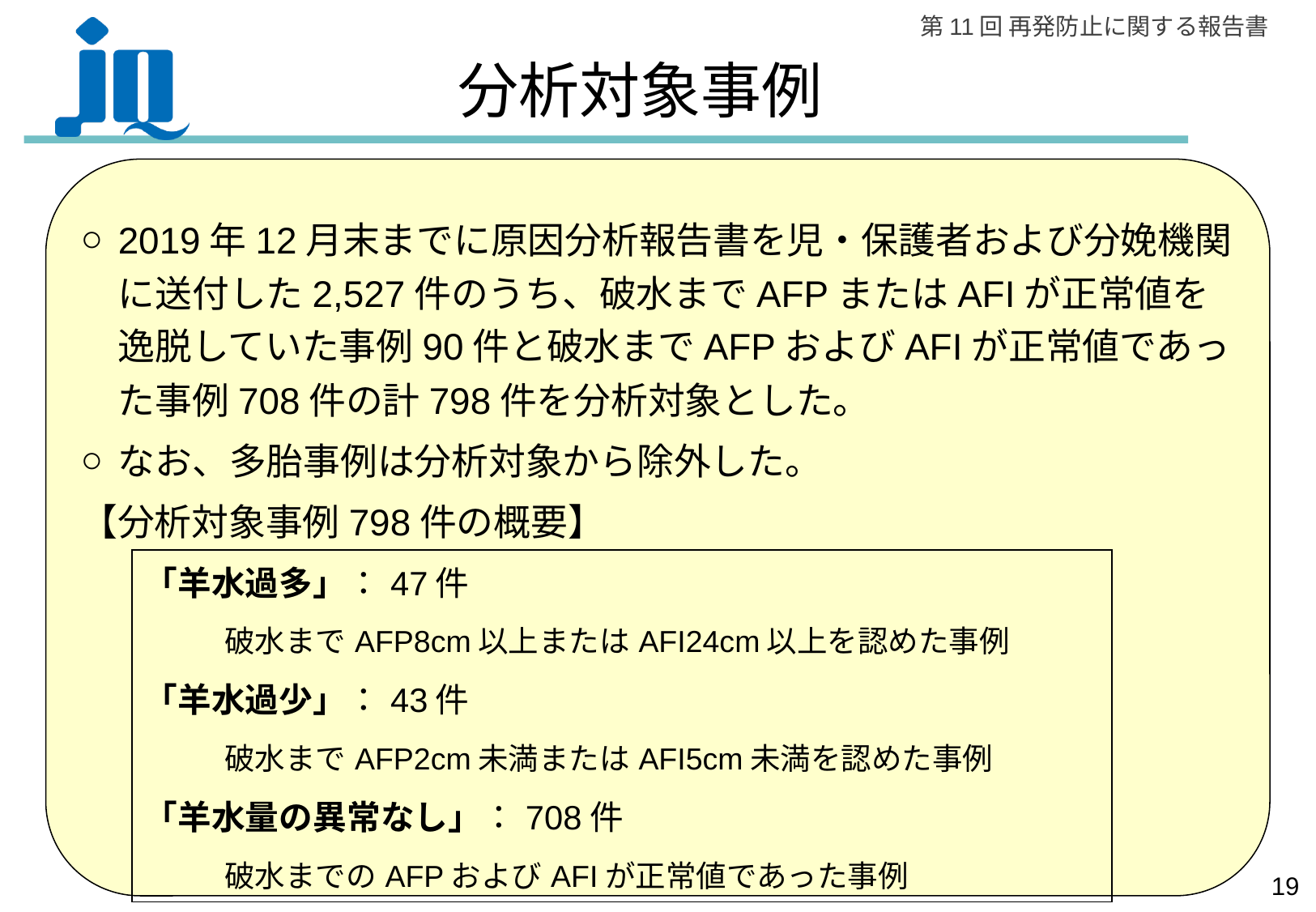

# 分析対象事例
2019年12月末までに原因分析報告書を児・保護者および分娩機関に送付した2,527件のうち、破水までAFPまたはAFIが正常値を逸脱していた事例90件と破水までAFPおよびAFIが正常値であった事例708件の計798件を分析対象とした。
なお、多胎事例は分析対象から除外した。
【分析対象事例798件の概要】

| 「羊水過多」：47件 |  |
| --- | --- |
|  | 破水までAFP8cm以上またはAFI24cm以上を認めた事例 |
| 「羊水過少」：43件 |  |
|  | 破水までAFP2cm未満またはAFI5cm未満を認めた事例 |
| 「羊水量の異常なし」：708件 |  |
|  | 破水までのAFPおよびAFIが正常値であった事例 |
19